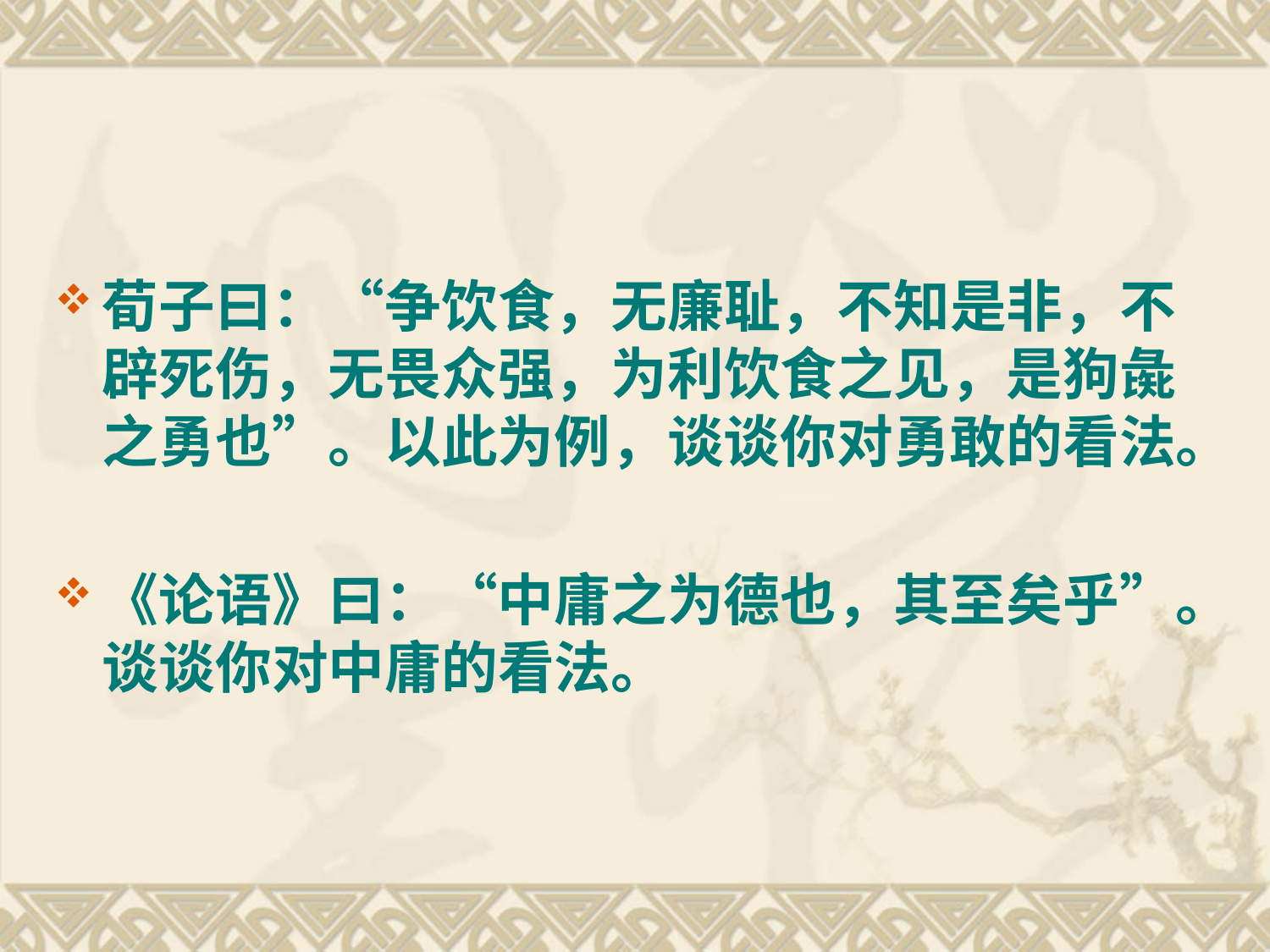

荀子曰：“争饮食，无廉耻，不知是非，不辟死伤，无畏众强，为利饮食之见，是狗彘之勇也”。以此为例，谈谈你对勇敢的看法。

《论语》曰：“中庸之为德也，其至矣乎”。谈谈你对中庸的看法。